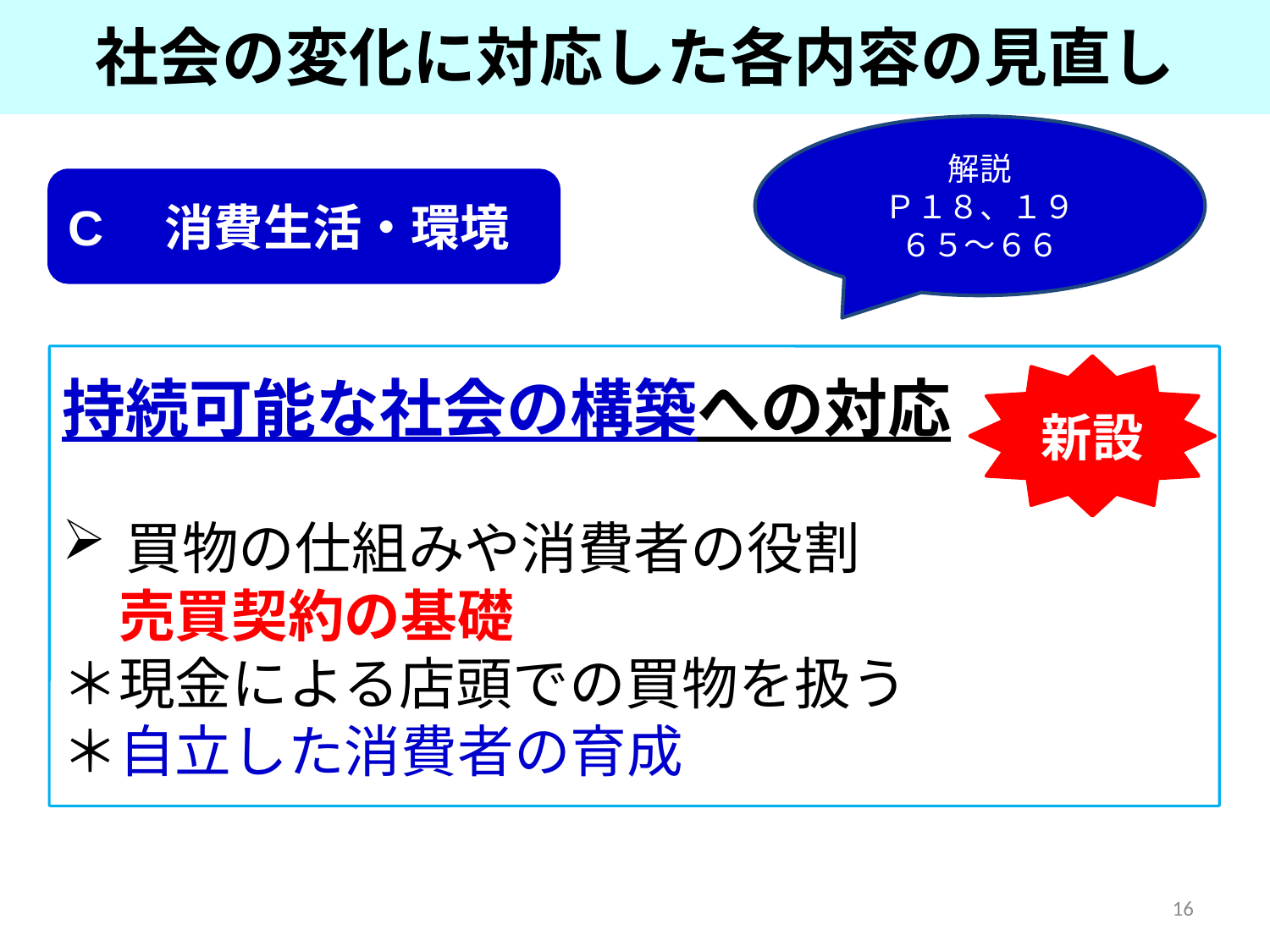

社会の変化に対応した各内容の見直し
解説
Ｐ１８、１９
６５～６６
C　消費生活・環境
持続可能な社会の構築への対応

買物の仕組みや消費者の役割
　売買契約の基礎
＊現金による店頭での買物を扱う
＊自立した消費者の育成
新設
16